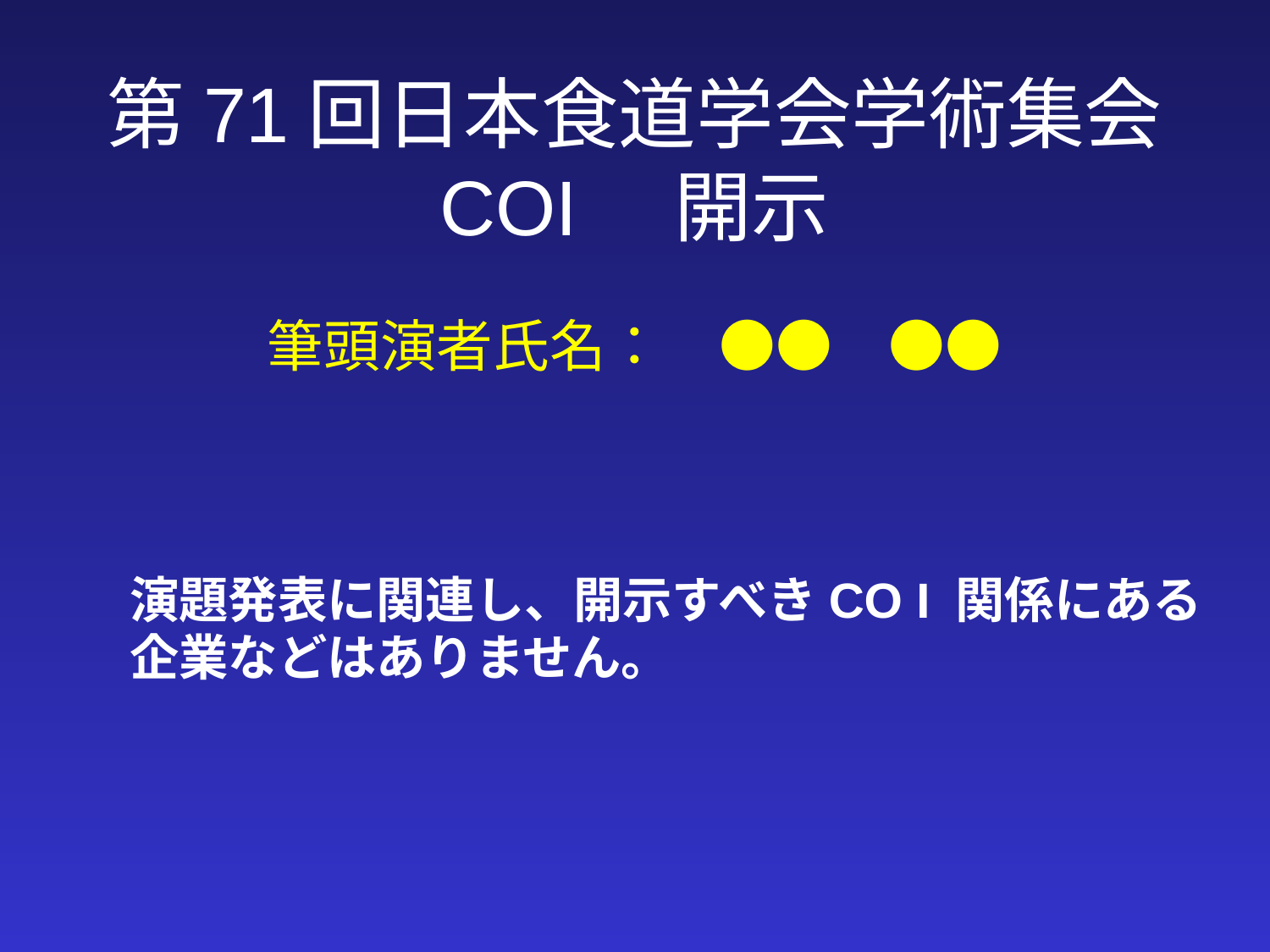

第71回日本食道学会学術集会
COI　開示

筆頭演者氏名：　●●　●●

演題発表に関連し、開示すべきCO I 関係にある
企業などはありません。